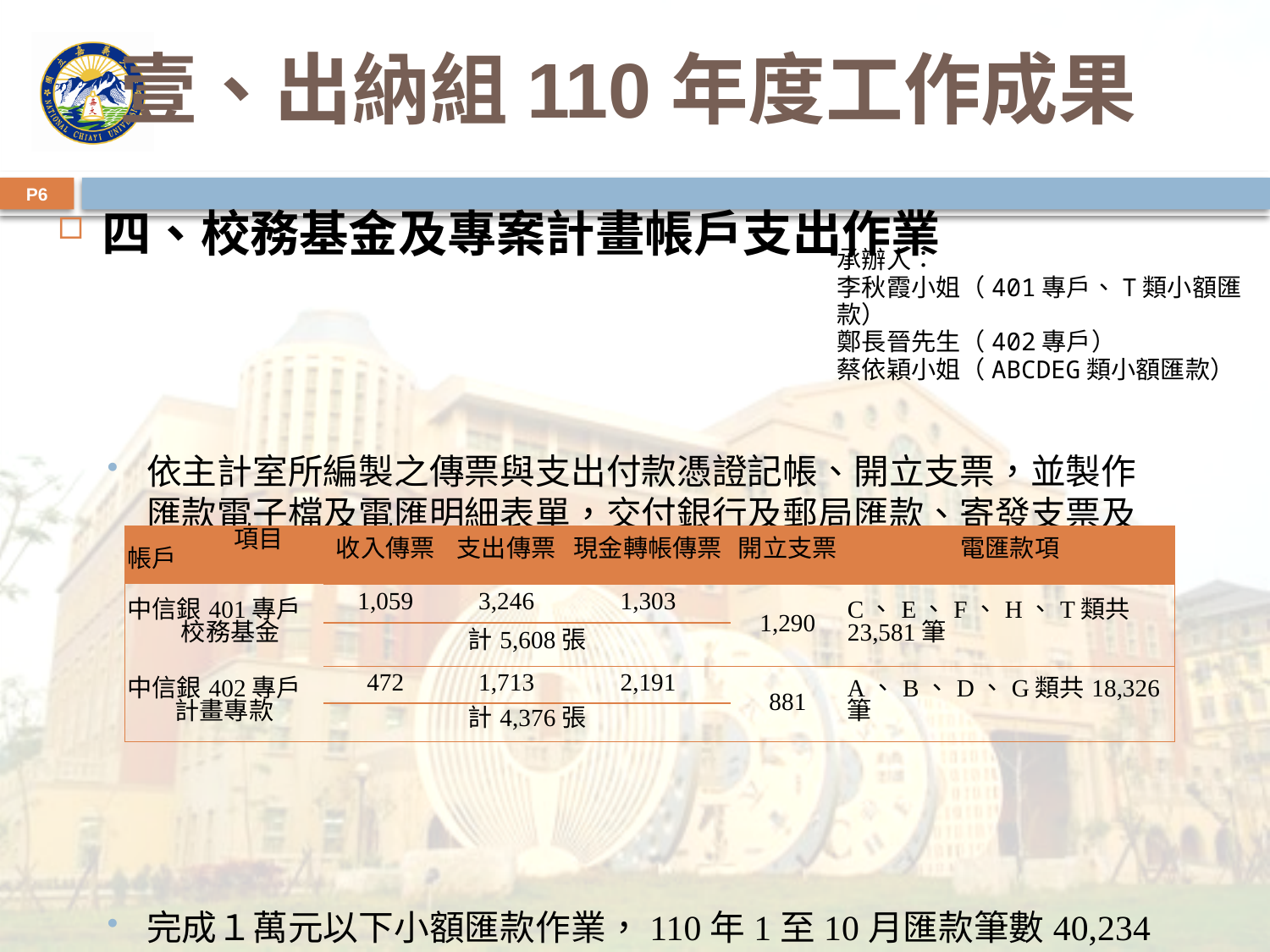

# 壹、出納組110年度工作成果
P6
四、校務基金及專案計畫帳戶支出作業

依主計室所編製之傳票與支出付款憑證記帳、開立支票，並製作匯款電子檔及電匯明細表單，交付銀行及郵局匯款、寄發支票及通知領款，使款項能於1至2個工作天撥付。

完成１萬元以下小額匯款作業，110年1至10月匯款筆數40,234筆，匯款後隨即寄發匯款E-mail通知，並完成系統個人所得款項扣稅及二代健保註記。
承辦人：
李秋霞小姐（401專戶、T類小額匯款）
鄭長晉先生（402專戶）
蔡依穎小姐（ABCDEG類小額匯款）
| 項目 帳戶 | 收入傳票 | 支出傳票 | 現金轉帳傳票 | 開立支票 | 電匯款項 |
| --- | --- | --- | --- | --- | --- |
| 中信銀401專戶 校務基金 | 1,059 | 3,246 | 1,303 | 1,290 | C、E、F、H、T類共23,581筆 |
|  | 計5,608張 |  |  |  |  |
| 中信銀402專戶 計畫專款 | 472 | 1,713 | 2,191 | 881 | A、B、D、G類共18,326筆 |
|  | 計4,376張 |  |  |  |  |